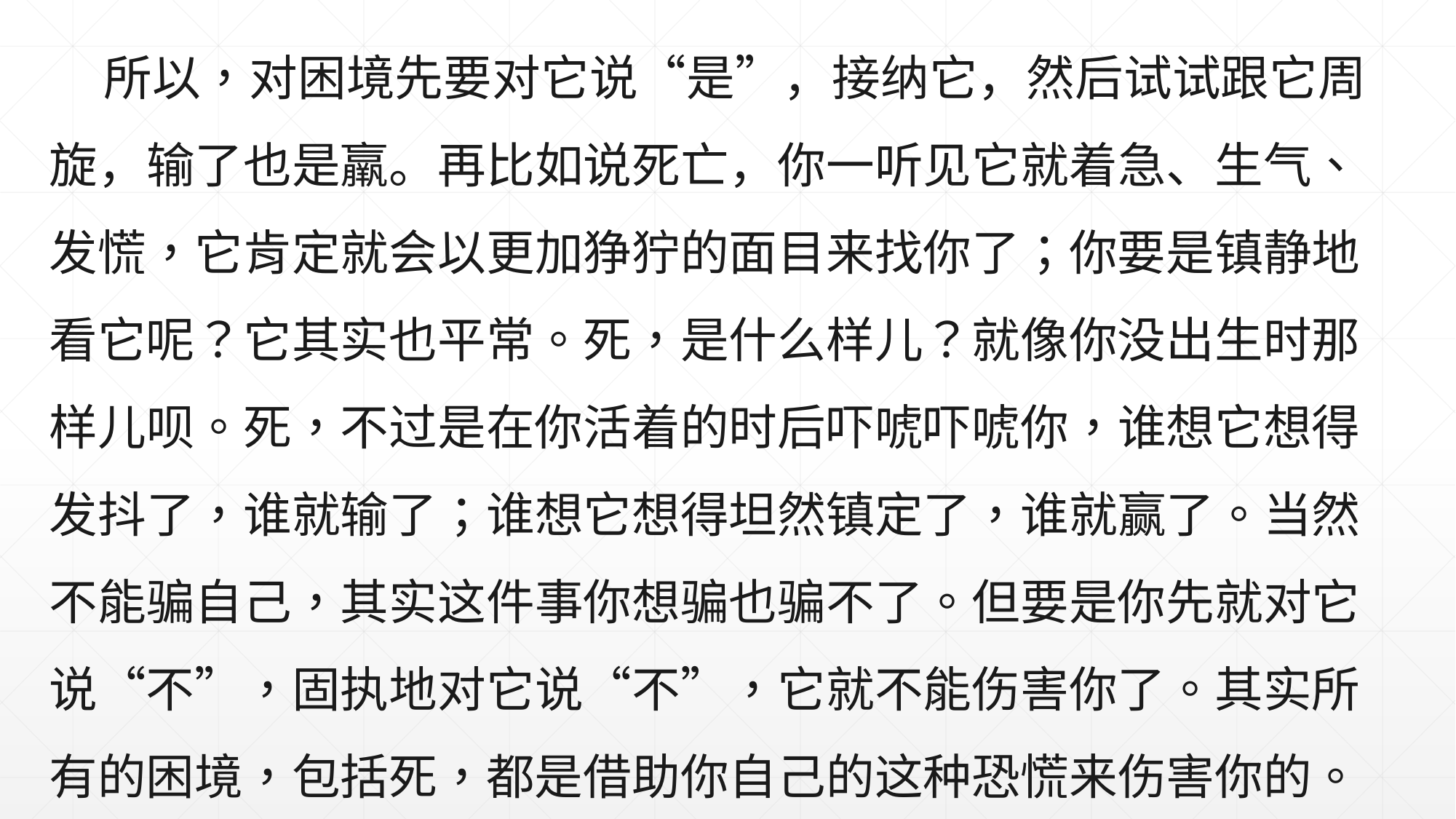

所以，对困境先要对它说“是”，接纳它，然后试试跟它周旋，输了也是羸。再比如说死亡，你一听见它就着急、生气、发慌，它肯定就会以更加狰狞的面目来找你了；你要是镇静地看它呢？它其实也平常。死，是什么样儿？就像你没出生时那样儿呗。死，不过是在你活着的时后吓唬吓唬你，谁想它想得发抖了，谁就输了；谁想它想得坦然镇定了，谁就赢了。当然不能骗自己，其实这件事你想骗也骗不了。但要是你先就对它说“不”，固执地对它说“不”，它就不能伤害你了。其实所有的困境，包括死，都是借助你自己的这种恐慌来伤害你的。